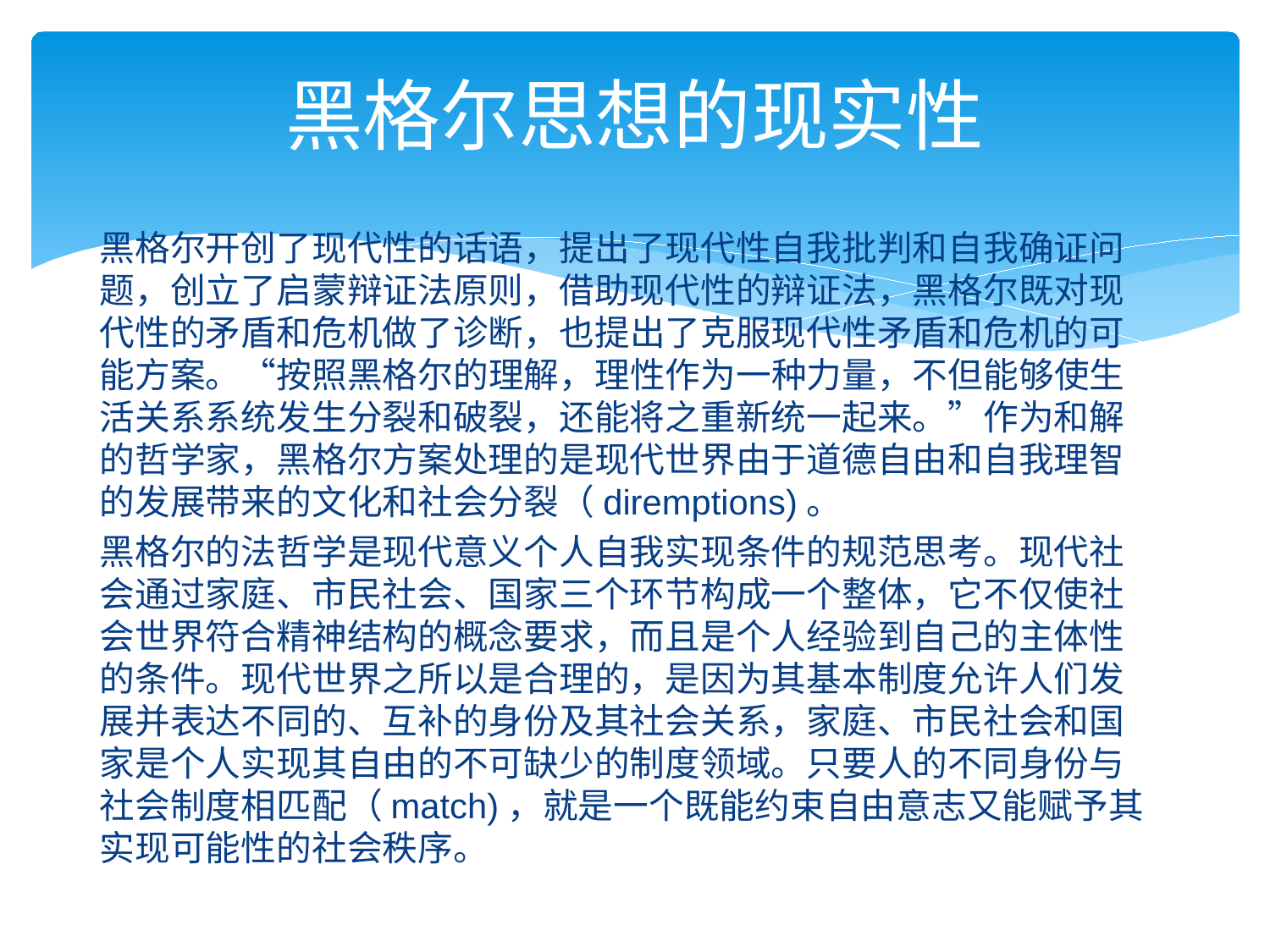

# 黑格尔思想的现实性

黑格尔开创了现代性的话语，提出了现代性自我批判和自我确证问题，创立了启蒙辩证法原则，借助现代性的辩证法，黑格尔既对现代性的矛盾和危机做了诊断，也提出了克服现代性矛盾和危机的可能方案。“按照黑格尔的理解，理性作为一种力量，不但能够使生活关系系统发生分裂和破裂，还能将之重新统一起来。”作为和解的哲学家，黑格尔方案处理的是现代世界由于道德自由和自我理智的发展带来的文化和社会分裂（diremptions)。
黑格尔的法哲学是现代意义个人自我实现条件的规范思考。现代社会通过家庭、市民社会、国家三个环节构成一个整体，它不仅使社会世界符合精神结构的概念要求，而且是个人经验到自己的主体性的条件。现代世界之所以是合理的，是因为其基本制度允许人们发展并表达不同的、互补的身份及其社会关系，家庭、市民社会和国家是个人实现其自由的不可缺少的制度领域。只要人的不同身份与社会制度相匹配（match)，就是一个既能约束自由意志又能赋予其实现可能性的社会秩序。